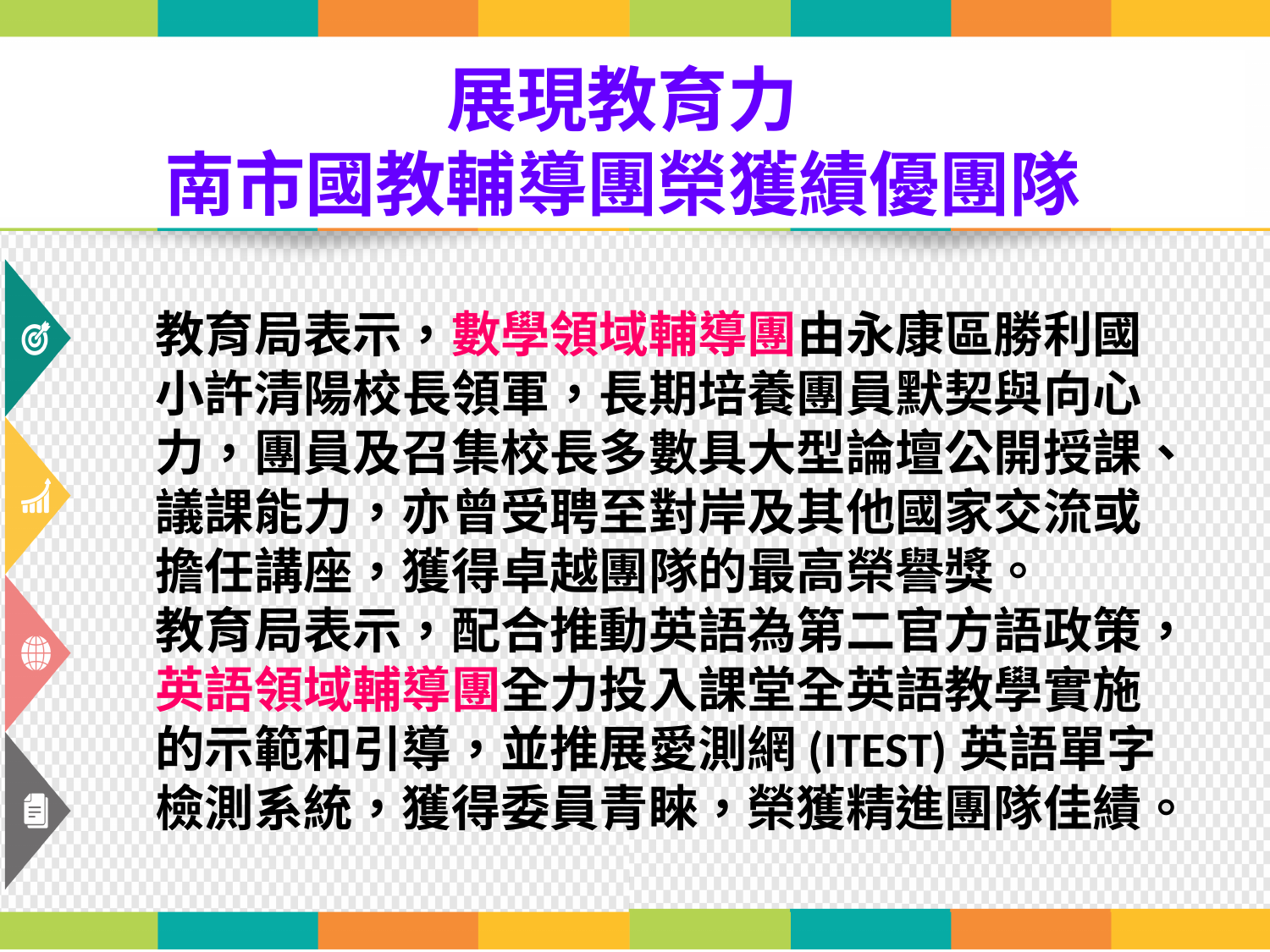

展現教育力
南市國教輔導團榮獲績優團隊
教育局表示，數學領域輔導團由永康區勝利國小許清陽校長領軍，長期培養團員默契與向心力，團員及召集校長多數具大型論壇公開授課、議課能力，亦曾受聘至對岸及其他國家交流或擔任講座，獲得卓越團隊的最高榮譽獎。
教育局表示，配合推動英語為第二官方語政策，英語領域輔導團全力投入課堂全英語教學實施的示範和引導，並推展愛測網(ITEST)英語單字檢測系統，獲得委員青睞，榮獲精進團隊佳績。